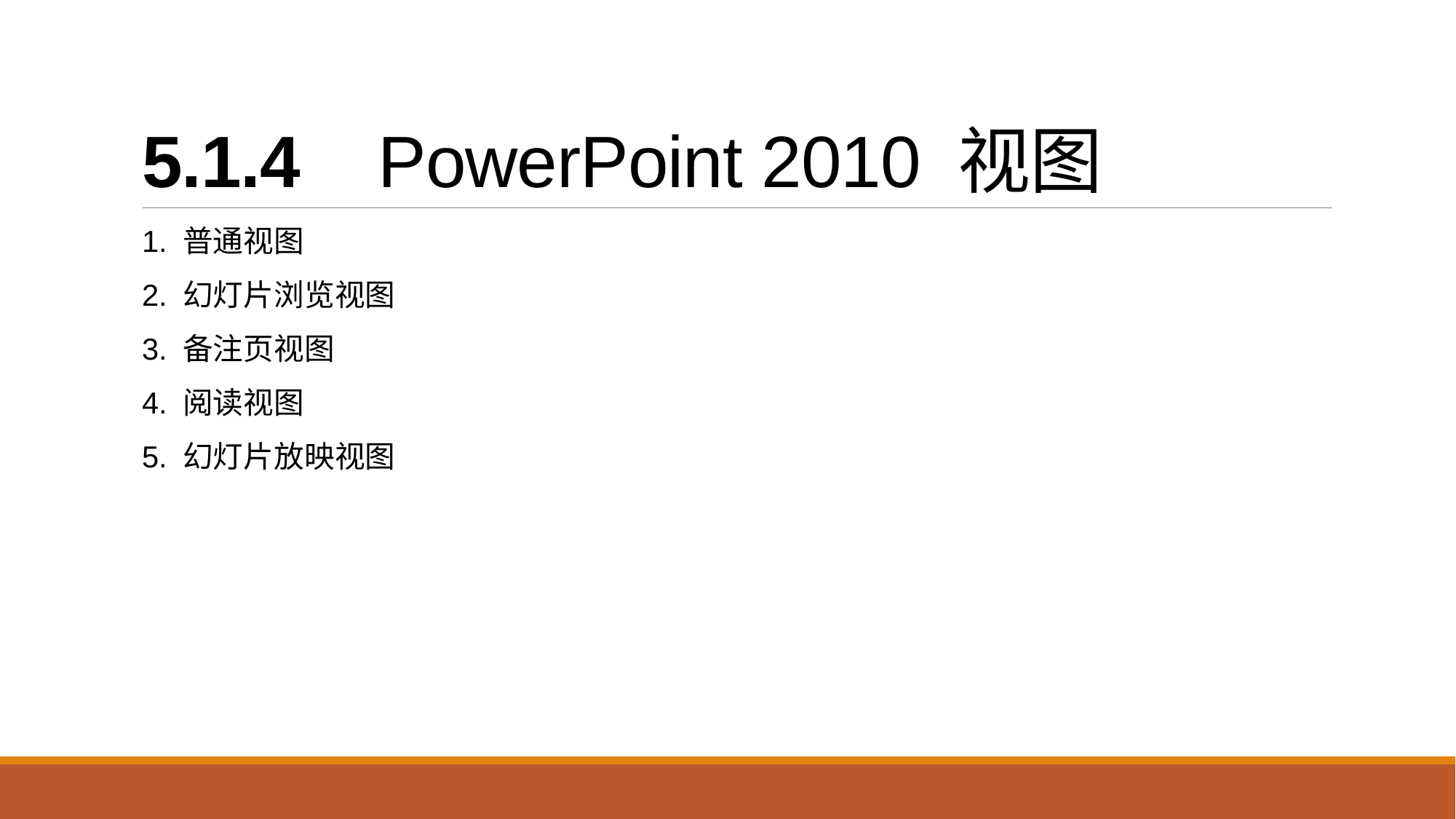

# 5.1.4    PowerPoint 2010 视图
1. 普通视图
2. 幻灯片浏览视图
3. 备注页视图
4. 阅读视图
5. 幻灯片放映视图